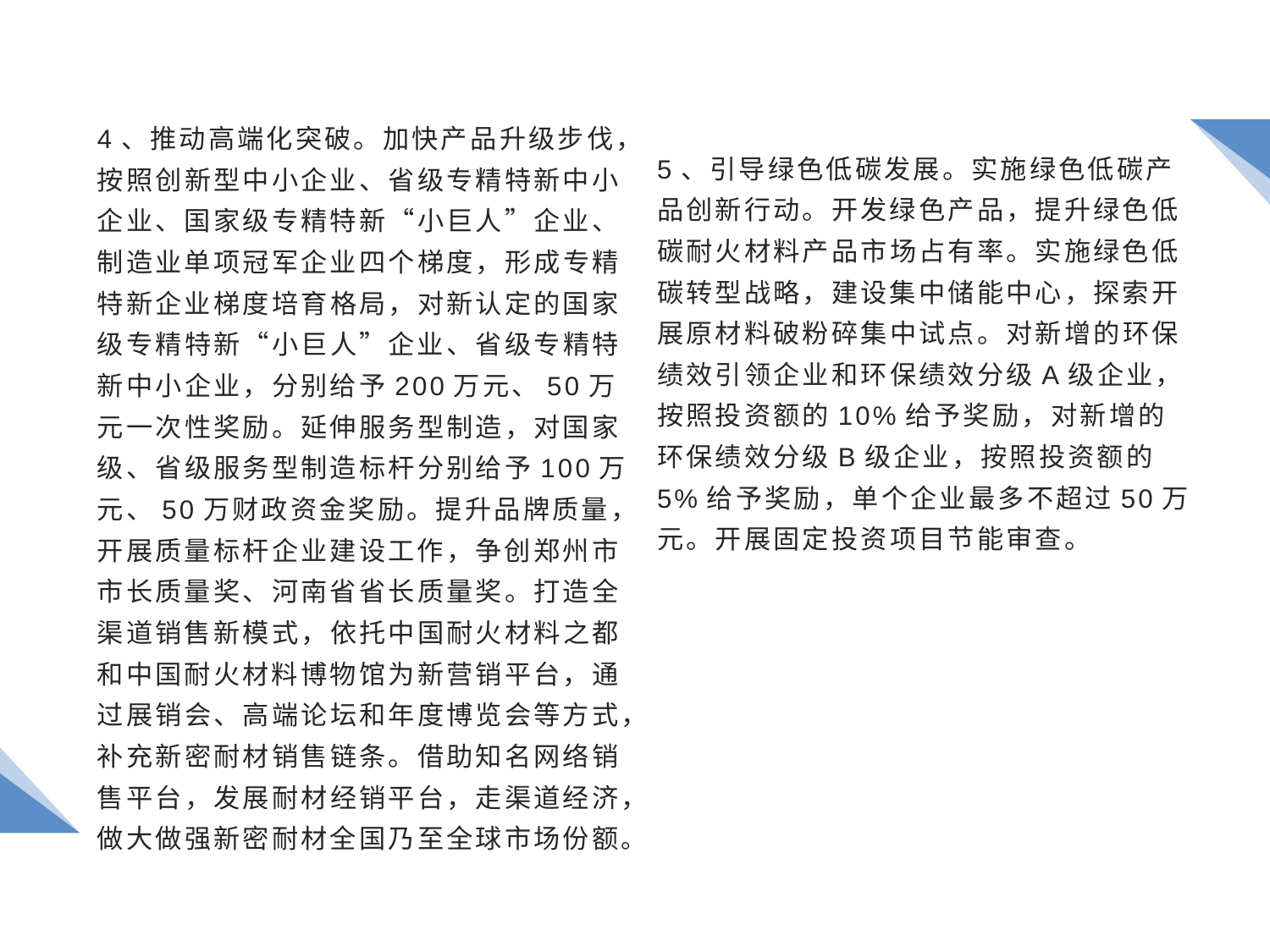

4、推动高端化突破。加快产品升级步伐，按照创新型中小企业、省级专精特新中小企业、国家级专精特新“小巨人”企业、制造业单项冠军企业四个梯度，形成专精特新企业梯度培育格局，对新认定的国家级专精特新“小巨人”企业、省级专精特新中小企业，分别给予200万元、50万元一次性奖励。延伸服务型制造，对国家级、省级服务型制造标杆分别给予100万元、50万财政资金奖励。提升品牌质量，开展质量标杆企业建设工作，争创郑州市市长质量奖、河南省省长质量奖。打造全渠道销售新模式，依托中国耐火材料之都和中国耐火材料博物馆为新营销平台，通过展销会、高端论坛和年度博览会等方式，补充新密耐材销售链条。借助知名网络销售平台，发展耐材经销平台，走渠道经济，做大做强新密耐材全国乃至全球市场份额。

5、引导绿色低碳发展。实施绿色低碳产品创新行动。开发绿色产品，提升绿色低碳耐火材料产品市场占有率。实施绿色低碳转型战略，建设集中储能中心，探索开展原材料破粉碎集中试点。对新增的环保绩效引领企业和环保绩效分级A级企业，按照投资额的10%给予奖励，对新增的环保绩效分级B级企业，按照投资额的5%给予奖励，单个企业最多不超过50万元。开展固定投资项目节能审查。